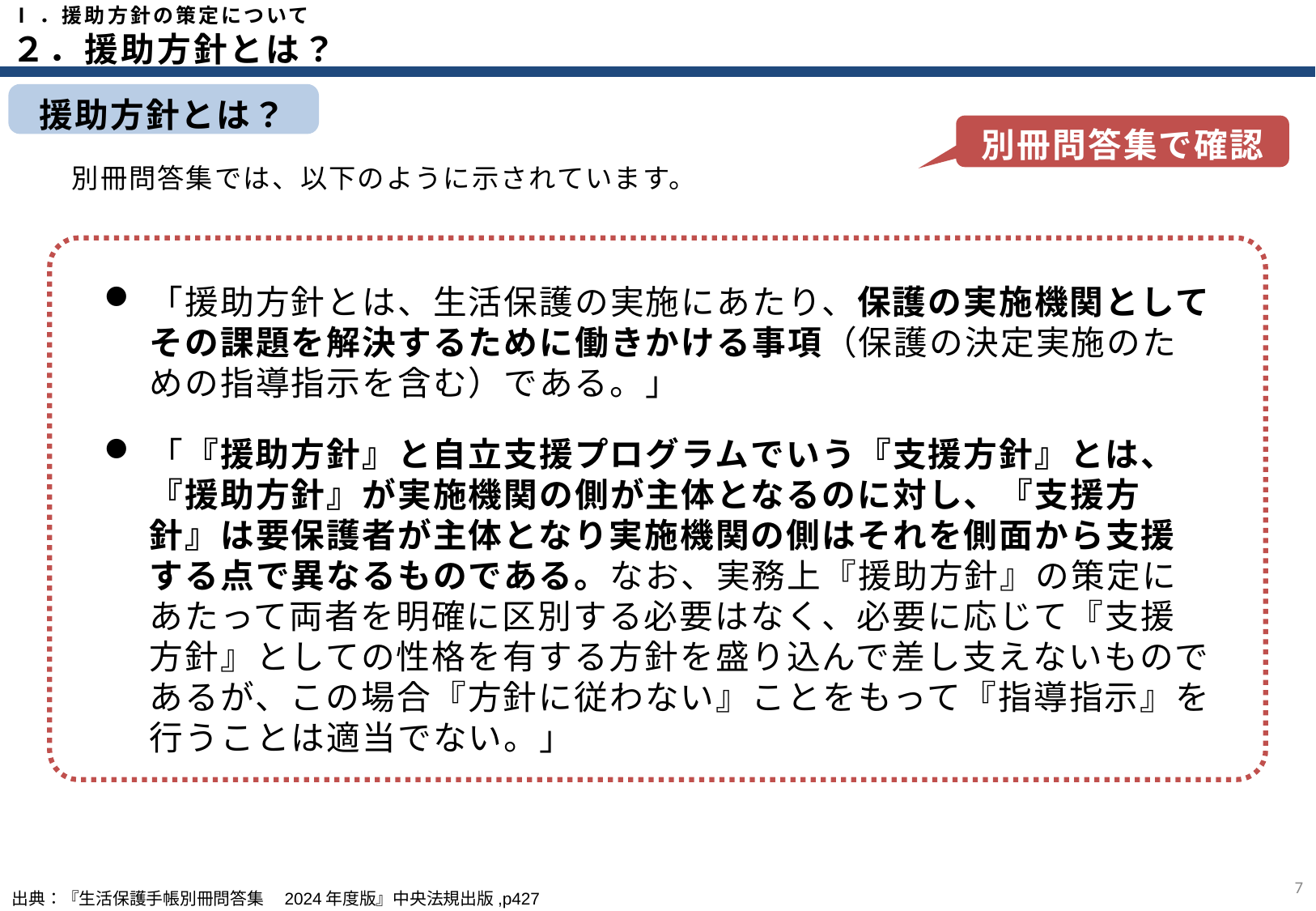

Ⅰ．援助方針の策定について
２．援助方針とは？
援助方針とは？
別冊問答集で確認
別冊問答集では、以下のように示されています。

「援助方針とは、生活保護の実施にあたり、保護の実施機関としてその課題を解決するために働きかける事項（保護の決定実施のための指導指示を含む）である。」
「『援助方針』と自立支援プログラムでいう『支援方針』とは、『援助方針』が実施機関の側が主体となるのに対し、『支援方針』は要保護者が主体となり実施機関の側はそれを側面から支援する点で異なるものである。なお、実務上『援助方針』の策定にあたって両者を明確に区別する必要はなく、必要に応じて『支援方針』としての性格を有する方針を盛り込んで差し支えないものであるが、この場合『方針に従わない』ことをもって『指導指示』を行うことは適当でない。」
7
出典：『生活保護手帳別冊問答集　2024年度版』中央法規出版,p427